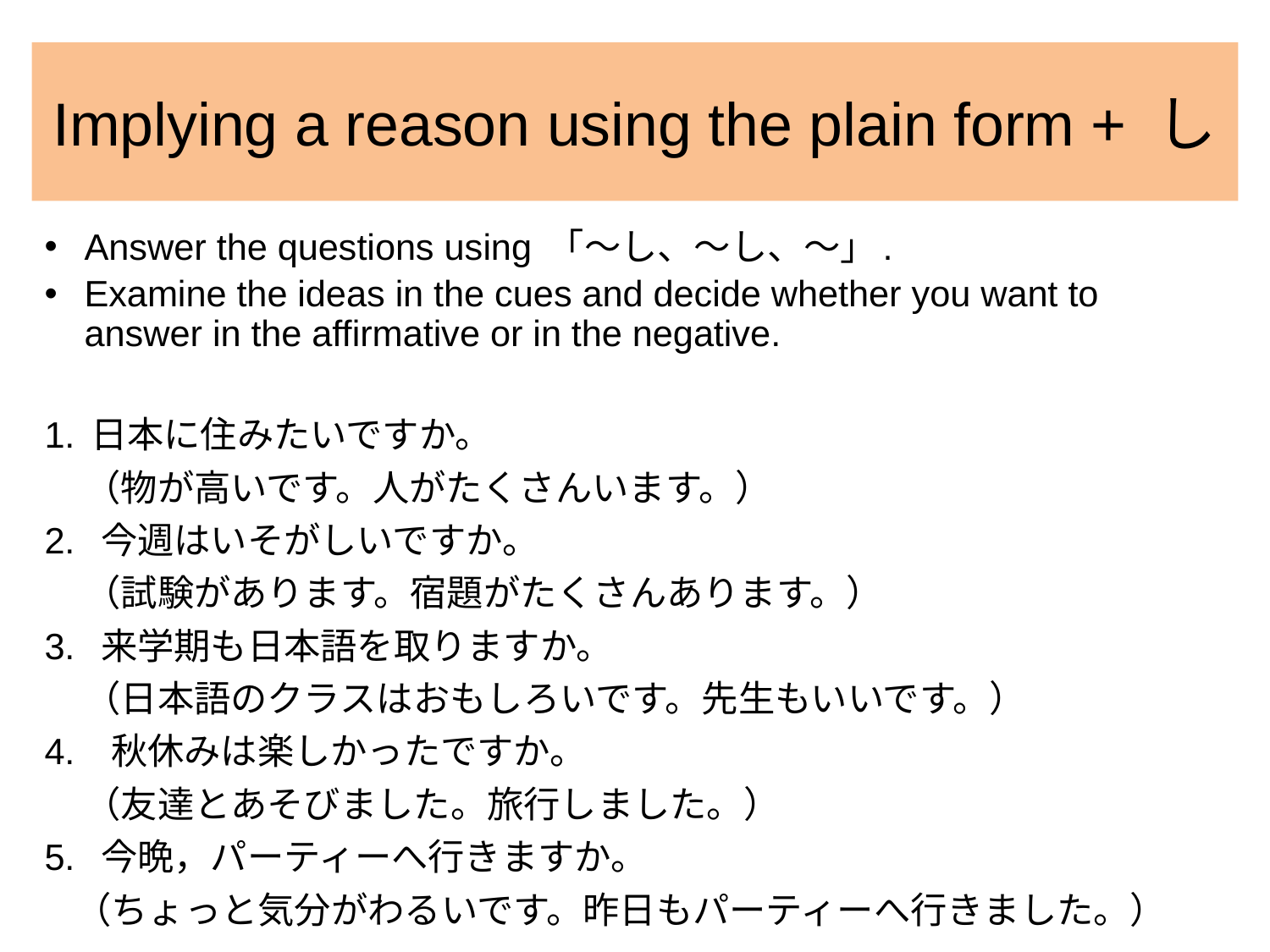

# Implying a reason using the plain form + し
Answer the questions using 「～し、～し、～」.
Examine the ideas in the cues and decide whether you want to answer in the affirmative or in the negative.

1. 日本に住みたいですか。
	（物が高いです。人がたくさんいます。）
2.  今週はいそがしいですか。
	（試験があります。宿題がたくさんあります。）
3.  来学期も日本語を取りますか。
	（日本語のクラスはおもしろいです。先生もいいです。）
4.   秋休みは楽しかったですか。
	（友達とあそびました。旅行しました。）
5.  今晩，パーティーへ行きますか。
   （ちょっと気分がわるいです。昨日もパーティーへ行きました。）